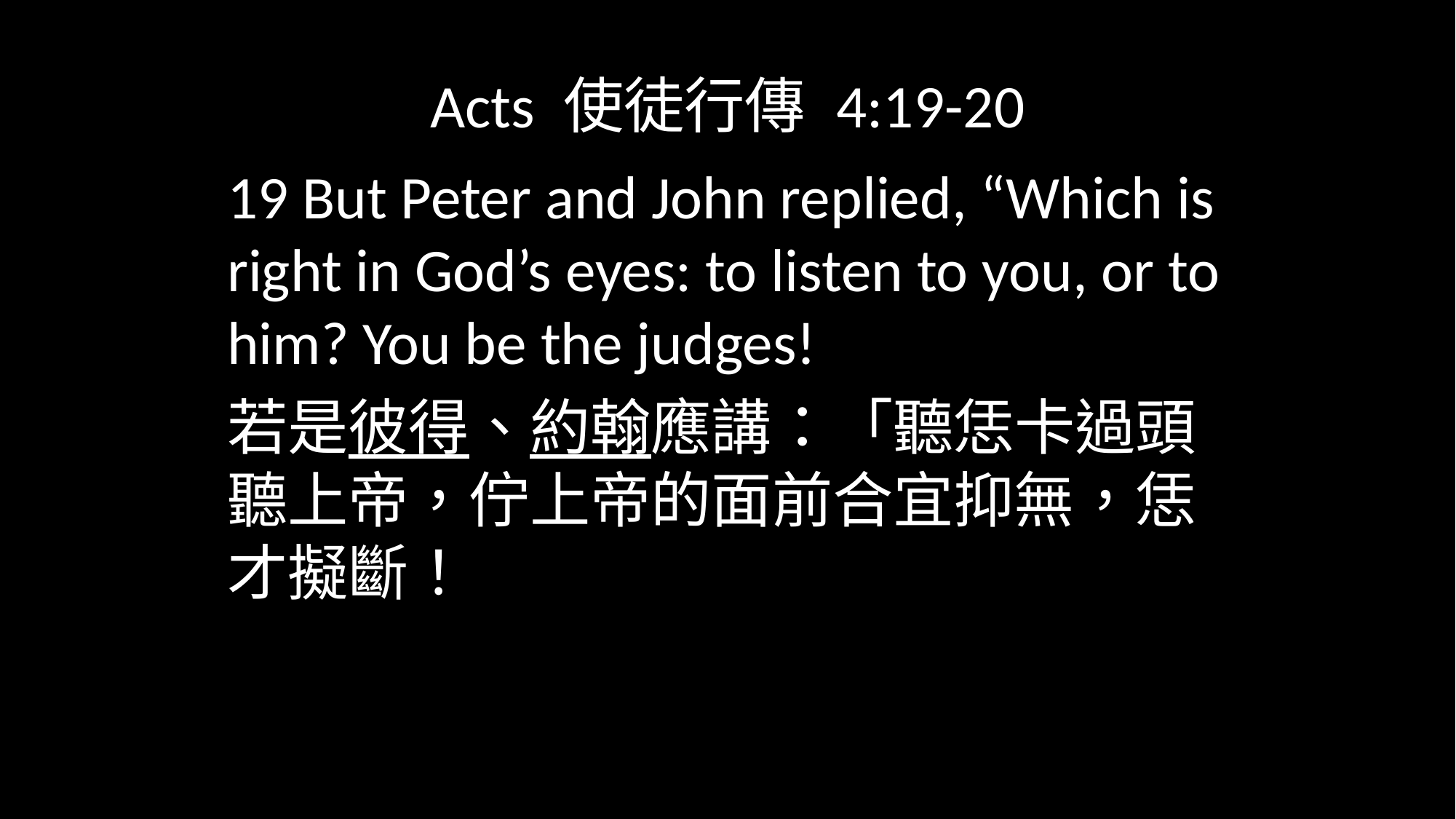

# Acts 使徒行傳 4:19-20
19 But Peter and John replied, “Which is right in God’s eyes: to listen to you, or to him? You be the judges!
若是彼得、約翰應講：「聽恁卡過頭聽上帝，佇上帝的面前合宜抑無，恁才擬斷！